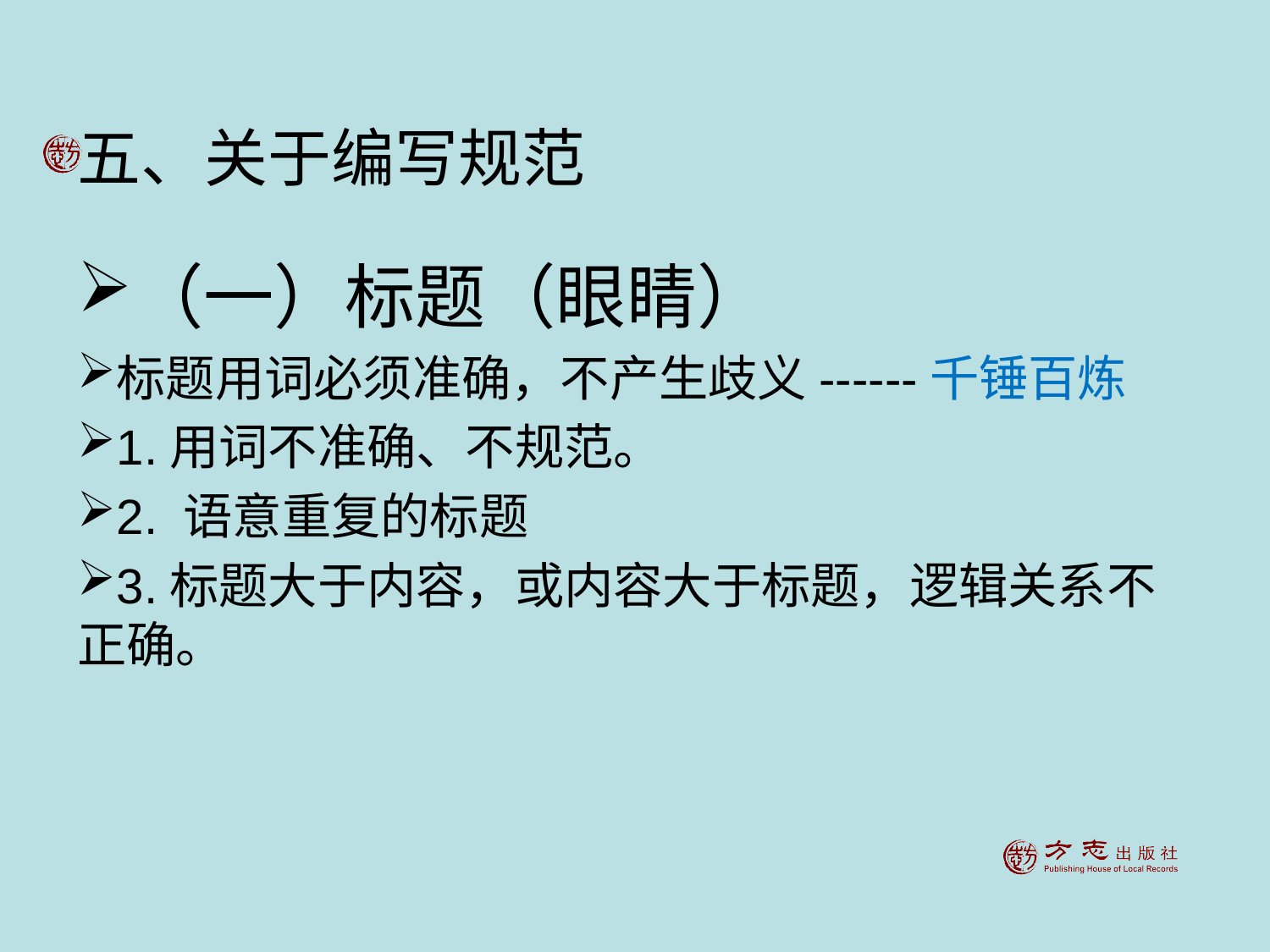

# 五、关于编写规范
（一）标题（眼睛）
标题用词必须准确，不产生歧义------千锤百炼
1.用词不准确、不规范。
2. 语意重复的标题
3.标题大于内容，或内容大于标题，逻辑关系不正确。